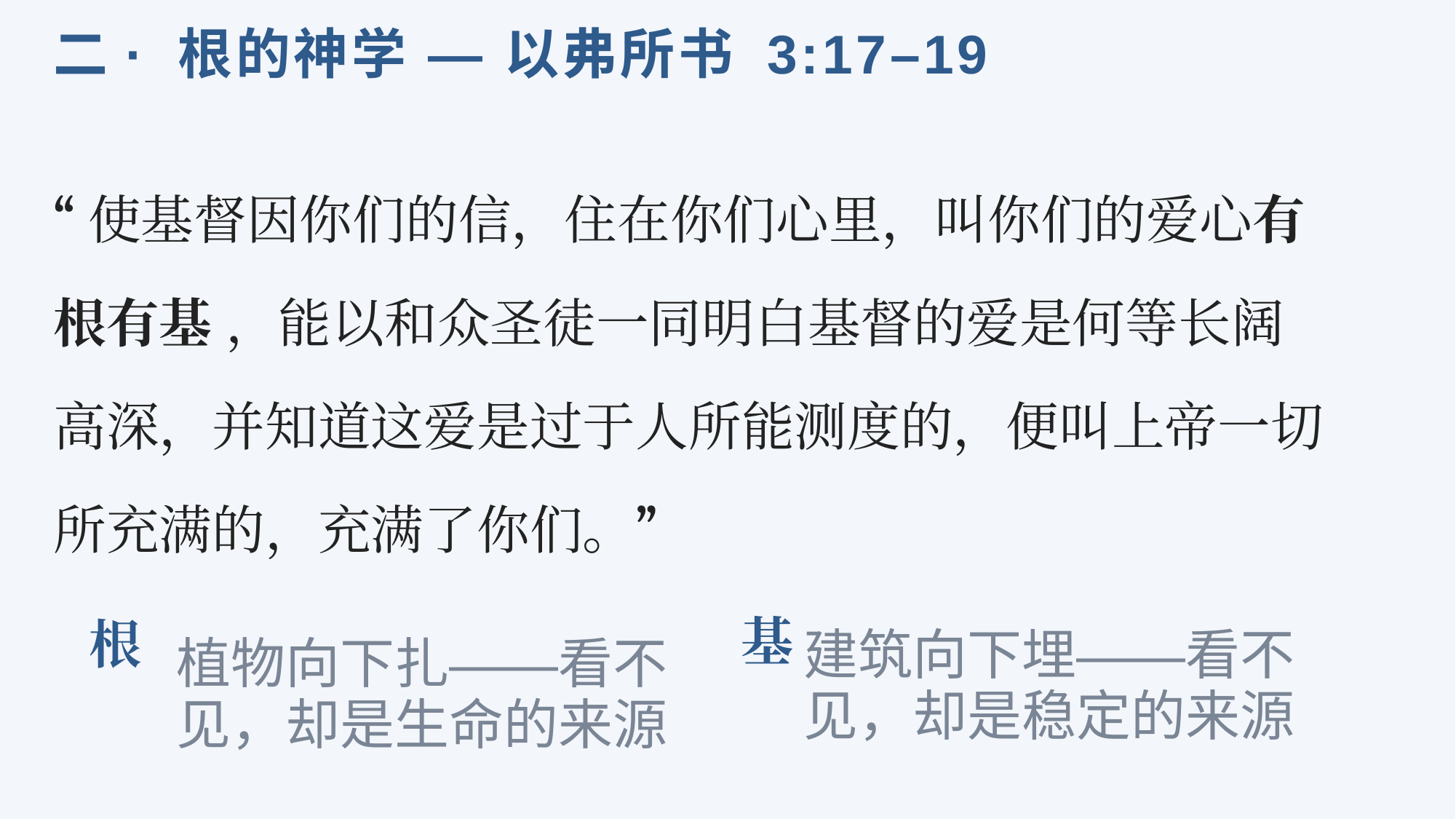

二 · 根的神学 — 以弗所书 3:17–19
“使基督因你们的信，住在你们心里，叫你们的爱心有根有基 ，能以和众圣徒一同明白基督的爱是何等长阔高深，并知道这爱是过于人所能测度的，便叫上帝一切所充满的，充满了你们。”
基
根
建筑向下埋——看不见，却是稳定的来源
植物向下扎——看不见，却是生命的来源